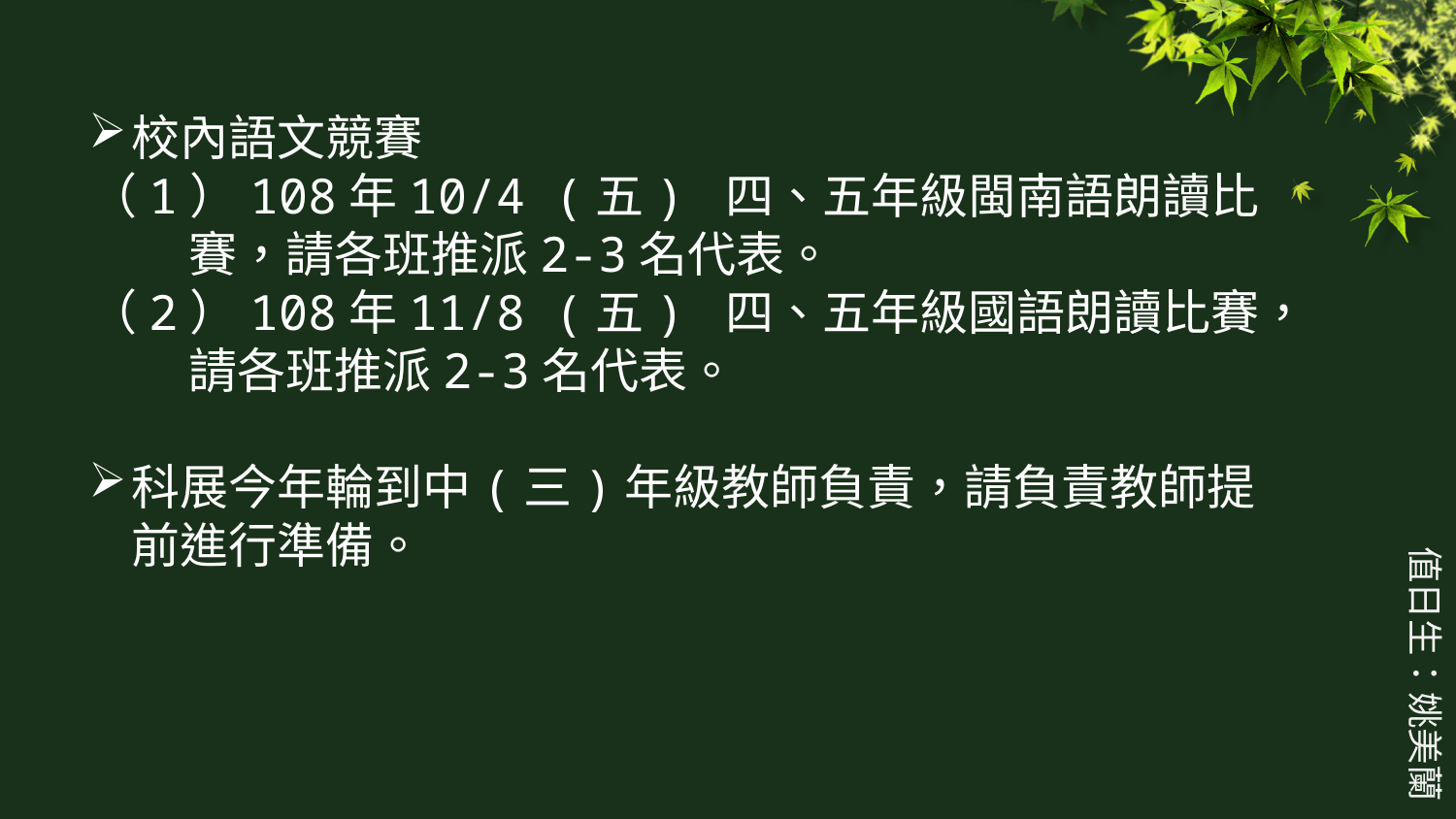

校內語文競賽
（1）108年10/4 (五) 四、五年級閩南語朗讀比賽，請各班推派2-3名代表。
（2）108年11/8 (五) 四、五年級國語朗讀比賽，請各班推派2-3名代表。

科展今年輪到中(三)年級教師負責，請負責教師提前進行準備。
值日生：姚美蘭